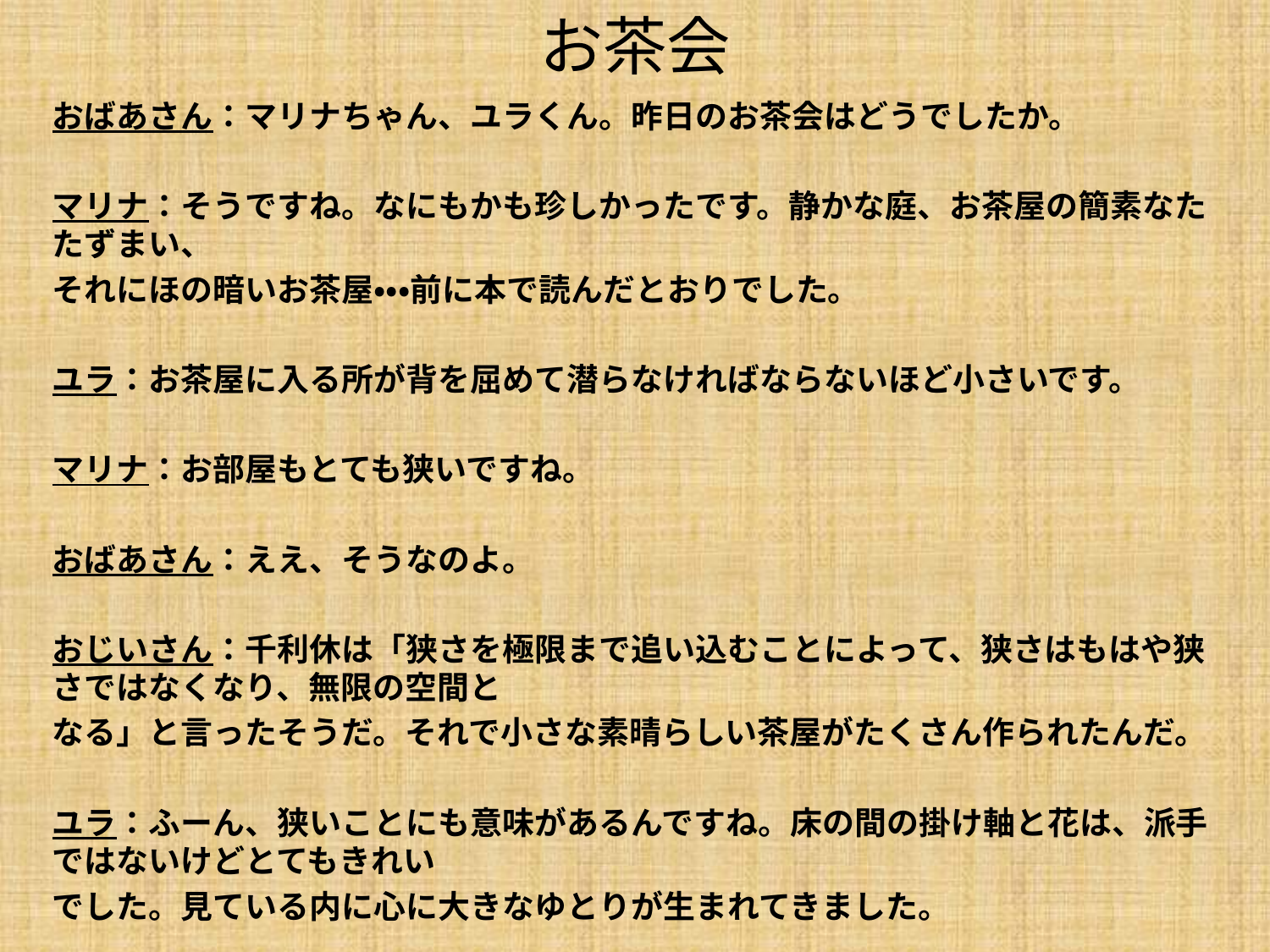

# お茶会
おばあさん：マリナちゃん、ユラくん。昨日のお茶会はどうでしたか。

マリナ：そうですね。なにもかも珍しかったです。静かな庭、お茶屋の簡素なたたずまい、
それにほの暗いお茶屋・・・前に本で読んだとおりでした。

ユラ：お茶屋に入る所が背を屈めて潜らなければならないほど小さいです。

マリナ：お部屋もとても狭いですね。

おばあさん：ええ、そうなのよ。

おじいさん：千利休は「狭さを極限まで追い込むことによって、狭さはもはや狭さではなくなり、無限の空間と
なる」と言ったそうだ。それで小さな素晴らしい茶屋がたくさん作られたんだ。

ユラ：ふーん、狭いことにも意味があるんですね。床の間の掛け軸と花は、派手ではないけどとてもきれい
でした。見ている内に心に大きなゆとりが生まれてきました。